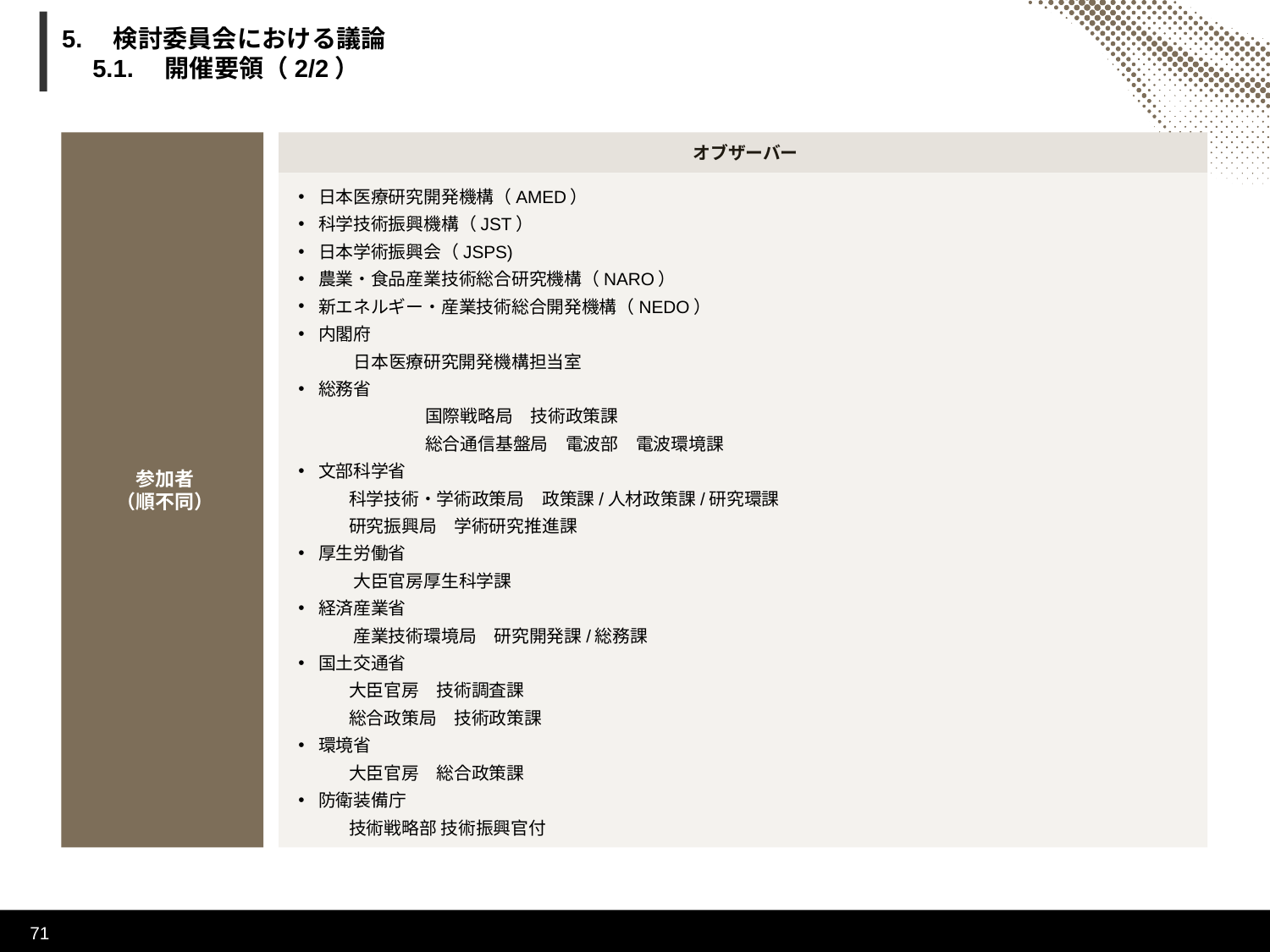

# 5.　検討委員会における議論 　5.1.　開催要領（2/2）
参加者
（順不同）
オブザーバー
日本医療研究開発機構（AMED）
科学技術振興機構（JST）
日本学術振興会（JSPS)
農業・食品産業技術総合研究機構（NARO）
新エネルギー・産業技術総合開発機構（NEDO）
内閣府　
　　日本医療研究開発機構担当室
総務省
	国際戦略局　技術政策課
	総合通信基盤局　電波部　電波環境課
文部科学省
科学技術・学術政策局　政策課/人材政策課/研究環課
研究振興局　学術研究推進課
厚生労働省　
　　大臣官房厚生科学課
経済産業省
　　産業技術環境局　研究開発課/総務課
国土交通省
大臣官房　技術調査課
総合政策局　技術政策課
環境省
大臣官房　総合政策課
防衛装備庁
技術戦略部 技術振興官付